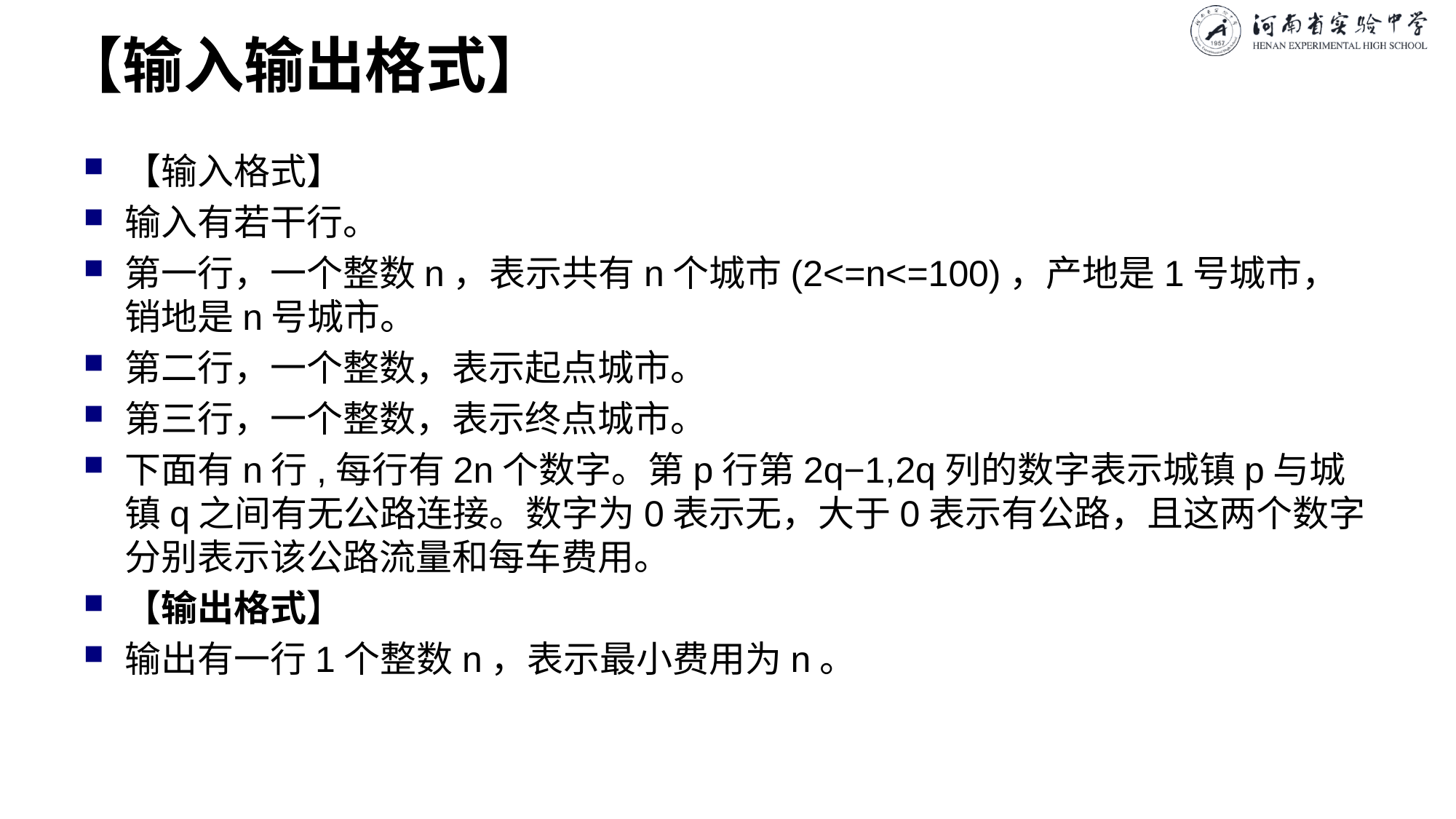

# 【输入输出格式】
【输入格式】
输入有若干行。
第一行，一个整数n，表示共有n个城市(2<=n<=100)，产地是1号城市，销地是n号城市。
第二行，一个整数，表示起点城市。
第三行，一个整数，表示终点城市。
下面有n行,每行有2n个数字。第p行第2q−1,2q列的数字表示城镇p与城镇q之间有无公路连接。数字为0表示无，大于0表示有公路，且这两个数字分别表示该公路流量和每车费用。
【输出格式】
输出有一行1个整数n，表示最小费用为n。